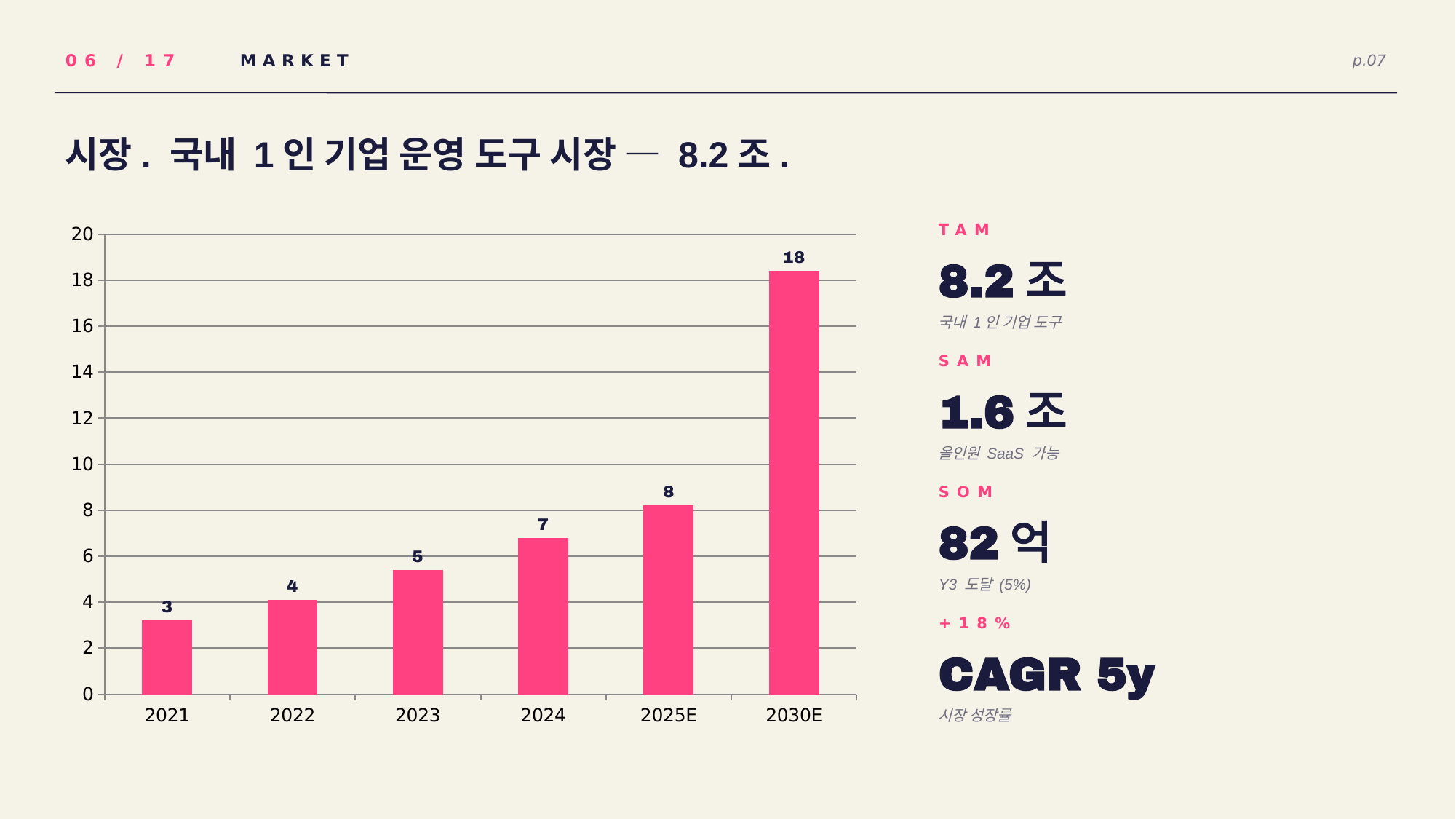

06 / 17
MARKET
p.07

시장. 국내 1인 기업 운영 도구 시장 — 8.2조.

### Chart

| Category | 시장 규모 (조 원) |
|---|---|
| 2021 | 3.2 |
| 2022 | 4.1 |
| 2023 | 5.4 |
| 2024 | 6.8 |
| 2025E | 8.2 |
| 2030E | 18.4 |
TAM
8.2조
국내 1인 기업 도구
SAM
1.6조
올인원 SaaS 가능
SOM
82억
Y3 도달 (5%)
+18%
CAGR 5y
시장 성장률